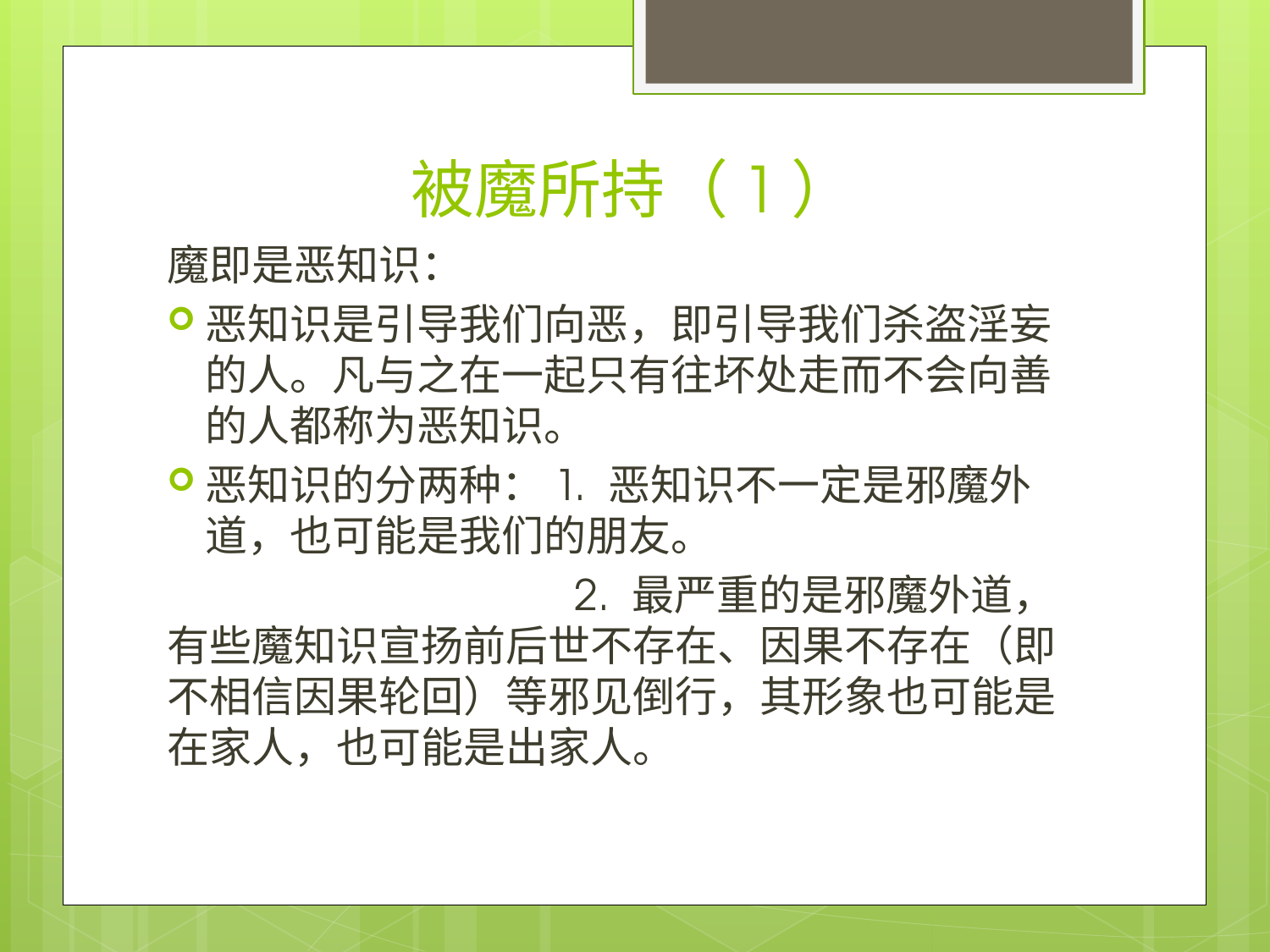

# 被魔所持（1）
魔即是恶知识：
恶知识是引导我们向恶，即引导我们杀盗淫妄的人。凡与之在一起只有往坏处走而不会向善的人都称为恶知识。
恶知识的分两种：1. 恶知识不一定是邪魔外道，也可能是我们的朋友。
                                   2. 最严重的是邪魔外道，有些魔知识宣扬前后世不存在、因果不存在（即不相信因果轮回）等邪见倒行，其形象也可能是在家人，也可能是出家人。